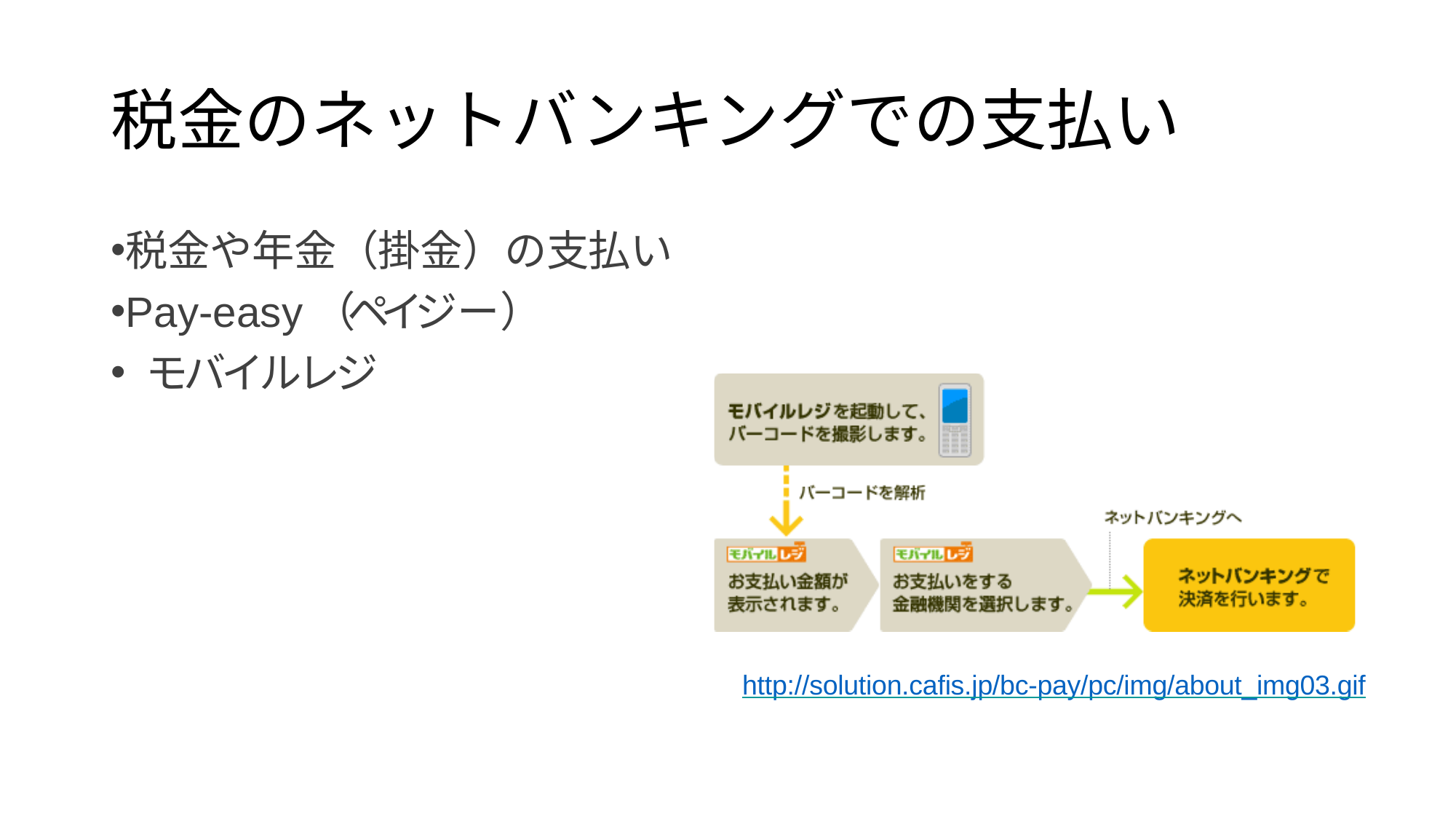

# 税金のネットバンキングでの支払い
税金や年金（掛金）の支払い
Pay-easy（ペイジー）
 モバイルレジ

http://solution.cafis.jp/bc-pay/pc/img/about_img03.gif